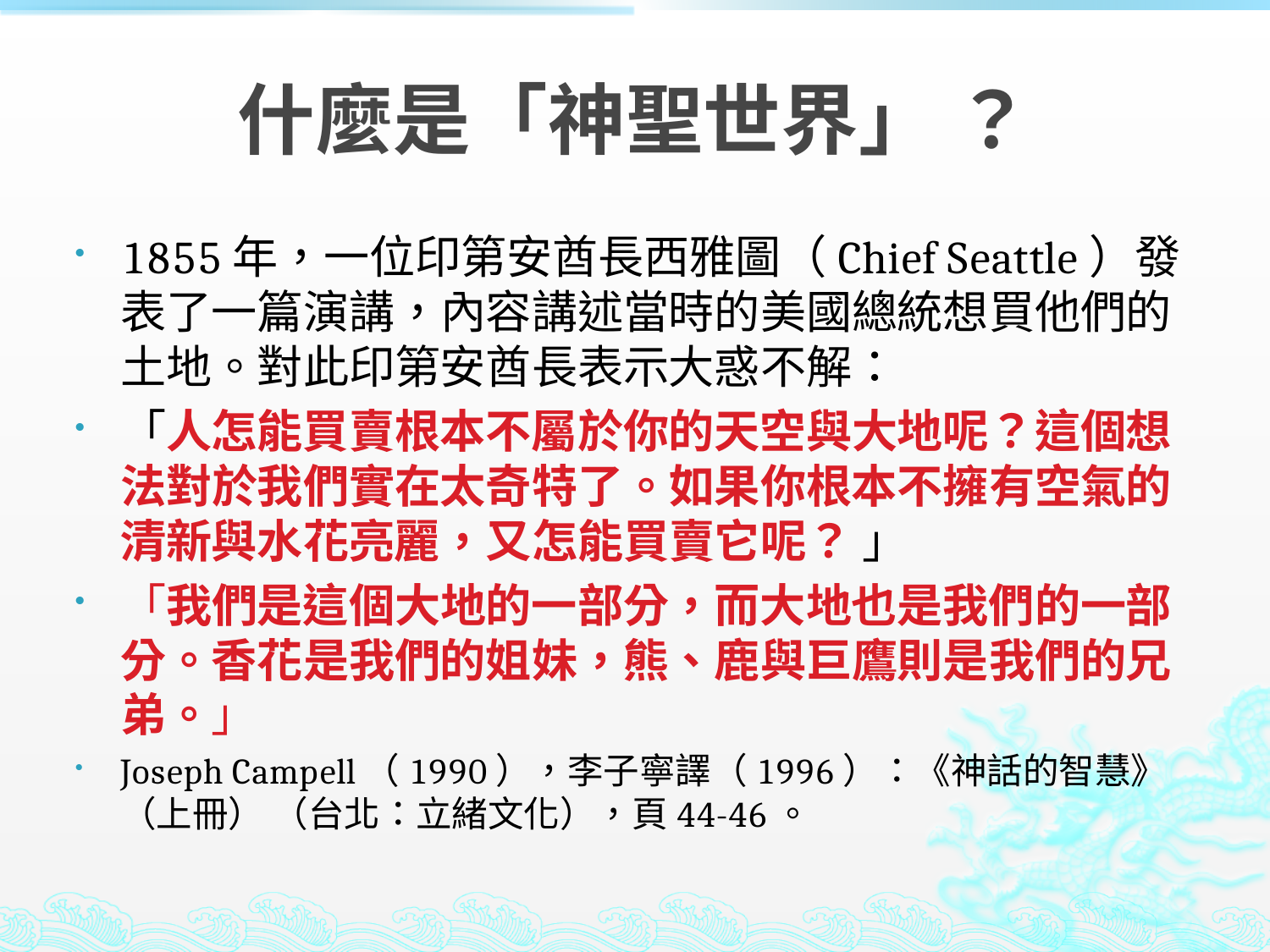

# 什麼是「神聖世界」 ？
1855年，一位印第安酋長西雅圖（Chief Seattle）發表了一篇演講，內容講述當時的美國總統想買他們的土地。對此印第安酋長表示大惑不解：
「人怎能買賣根本不屬於你的天空與大地呢？這個想法對於我們實在太奇特了。如果你根本不擁有空氣的清新與水花亮麗，又怎能買賣它呢？ 」
「我們是這個大地的一部分，而大地也是我們的一部分。香花是我們的姐妹，熊、鹿與巨鷹則是我們的兄弟。」
Joseph Campell（1990），李子寧譯（1996）：《神話的智慧》（上冊） （台北：立緒文化），頁44-46。